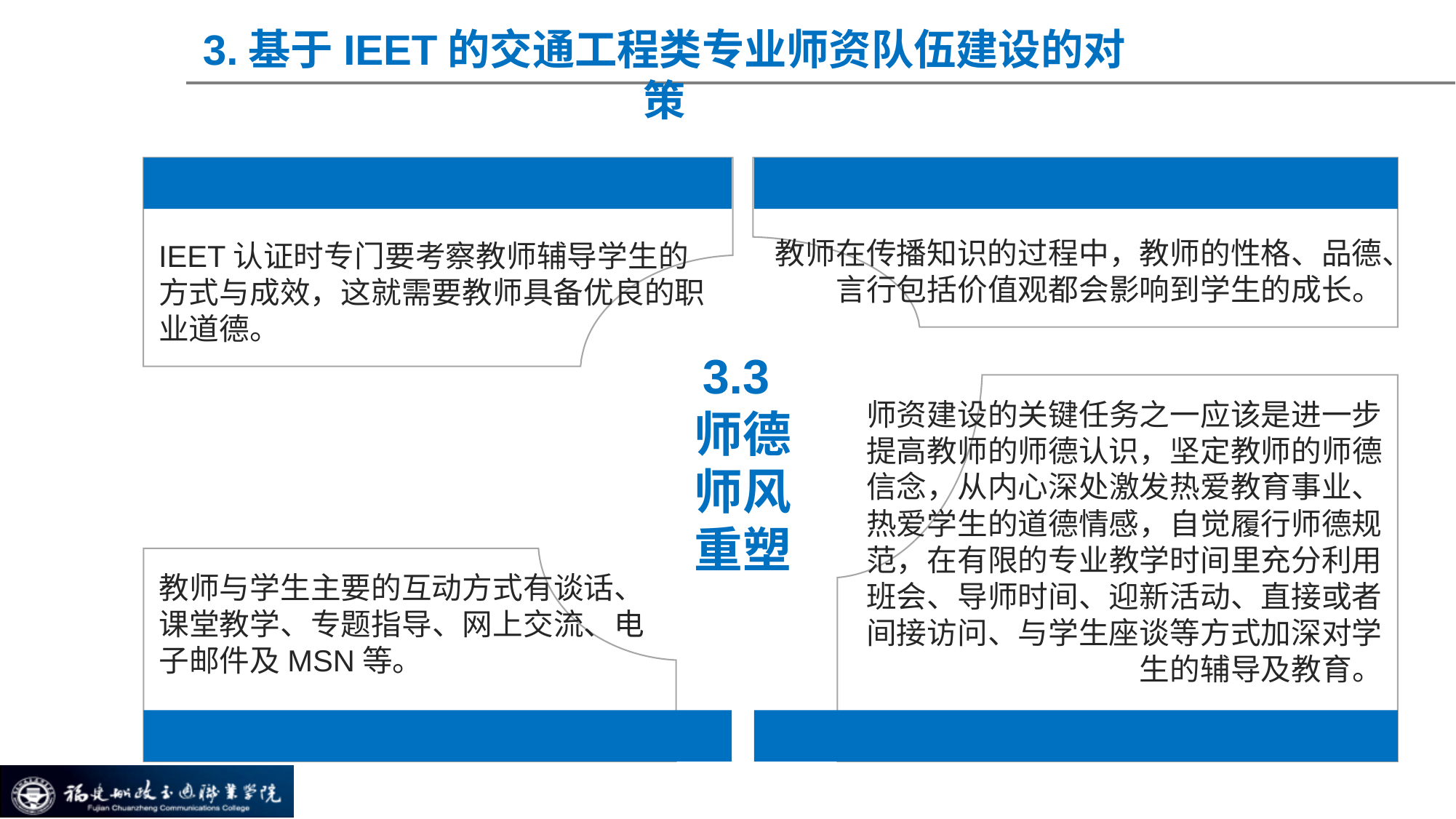

3.基于IEET的交通工程类专业师资队伍建设的对策
IEET认证时专门要考察教师辅导学生的方式与成效，这就需要教师具备优良的职业道德。

教师在传播知识的过程中，教师的性格、品德、言行包括价值观都会影响到学生的成长。
3.3
师德
师风
重塑
师资建设的关键任务之一应该是进一步提高教师的师德认识，坚定教师的师德信念，从内心深处激发热爱教育事业、热爱学生的道德情感，自觉履行师德规范，在有限的专业教学时间里充分利用班会、导师时间、迎新活动、直接或者间接访问、与学生座谈等方式加深对学生的辅导及教育。
教师与学生主要的互动方式有谈话、课堂教学、专题指导、网上交流、电子邮件及MSN等。